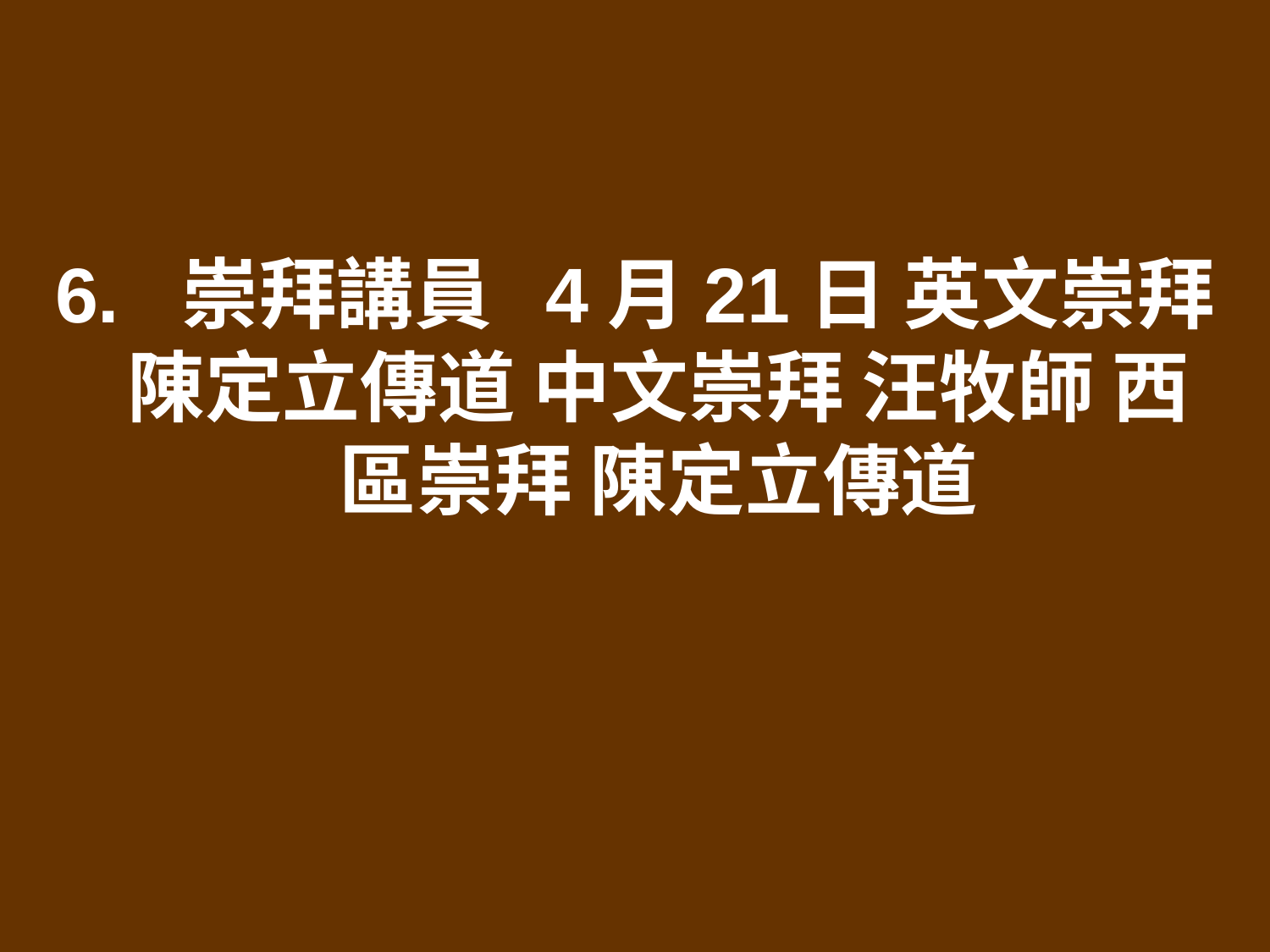

6.  崇拜講員  4月21日 英文崇拜 陳定立傳道 中文崇拜 汪牧師 西區崇拜 陳定立傳道